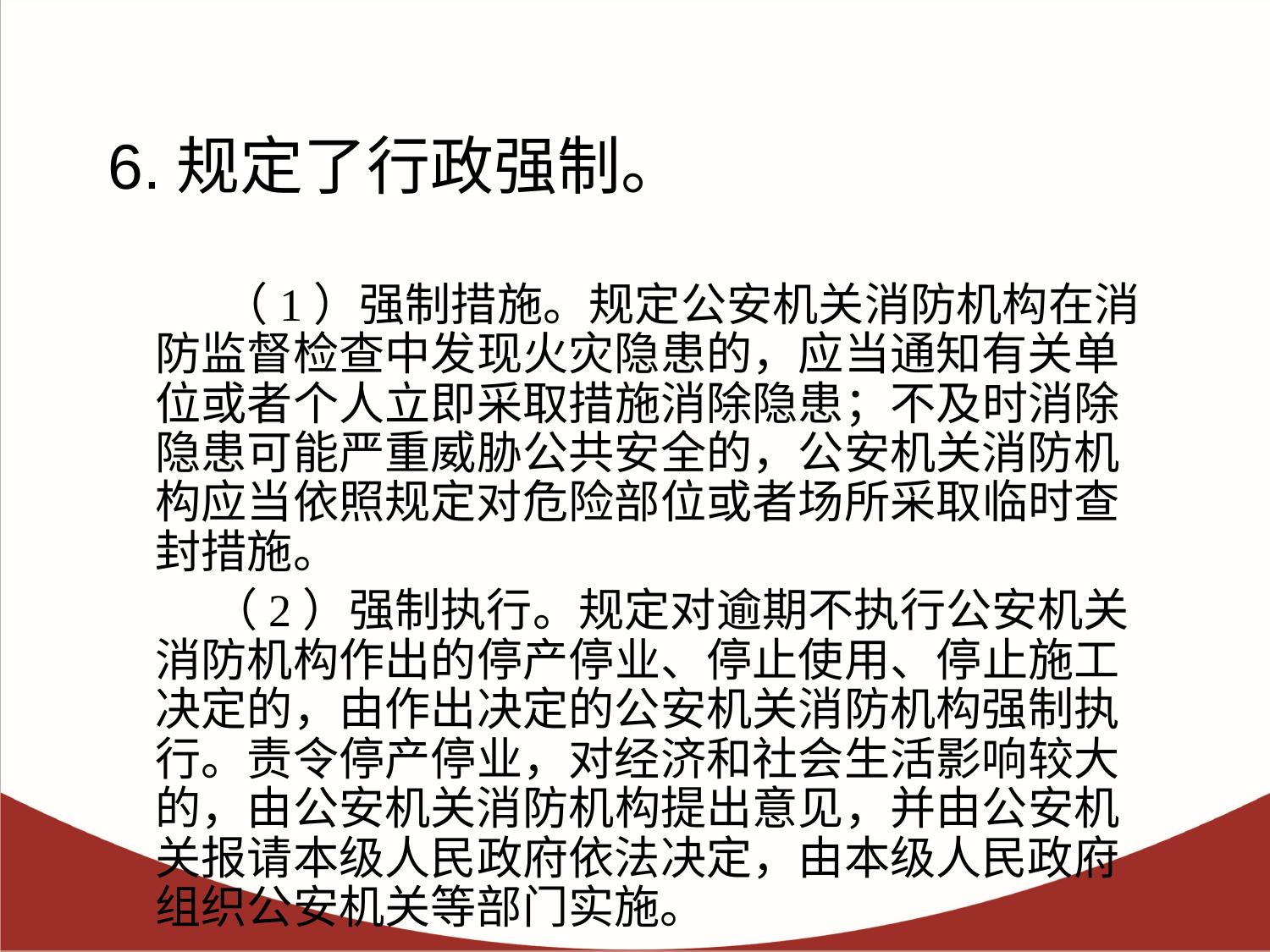

# 6.规定了行政强制。
          （1）强制措施。规定公安机关消防机构在消防监督检查中发现火灾隐患的，应当通知有关单位或者个人立即采取措施消除隐患；不及时消除隐患可能严重威胁公共安全的，公安机关消防机构应当依照规定对危险部位或者场所采取临时查封措施。
         （2）强制执行。规定对逾期不执行公安机关消防机构作出的停产停业、停止使用、停止施工决定的，由作出决定的公安机关消防机构强制执行。责令停产停业，对经济和社会生活影响较大的，由公安机关消防机构提出意见，并由公安机关报请本级人民政府依法决定，由本级人民政府组织公安机关等部门实施。